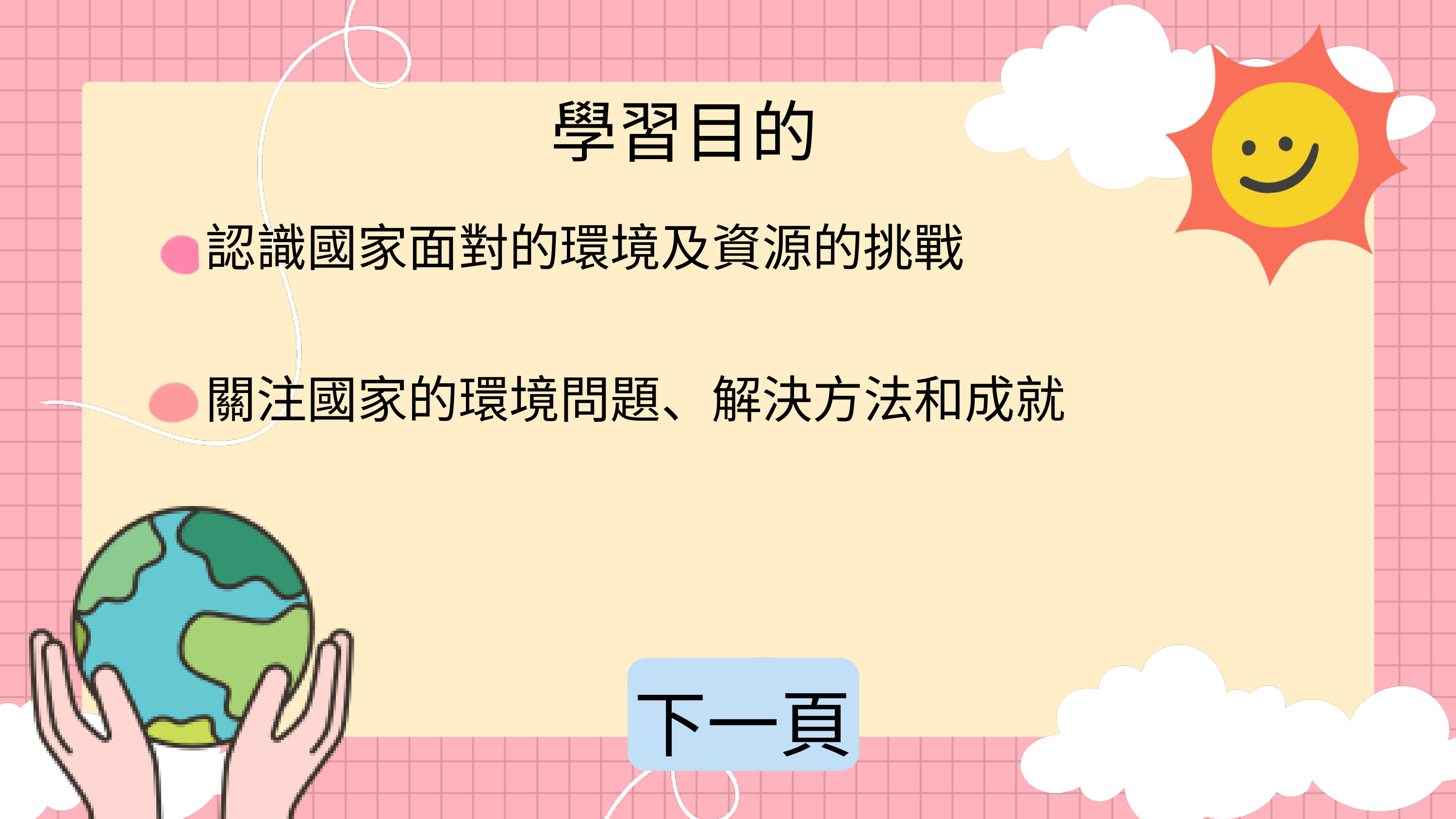

學習目的

認識國家面對的環境及資源的挑戰

關注國家的環境問題、解決方法和成就

下一頁